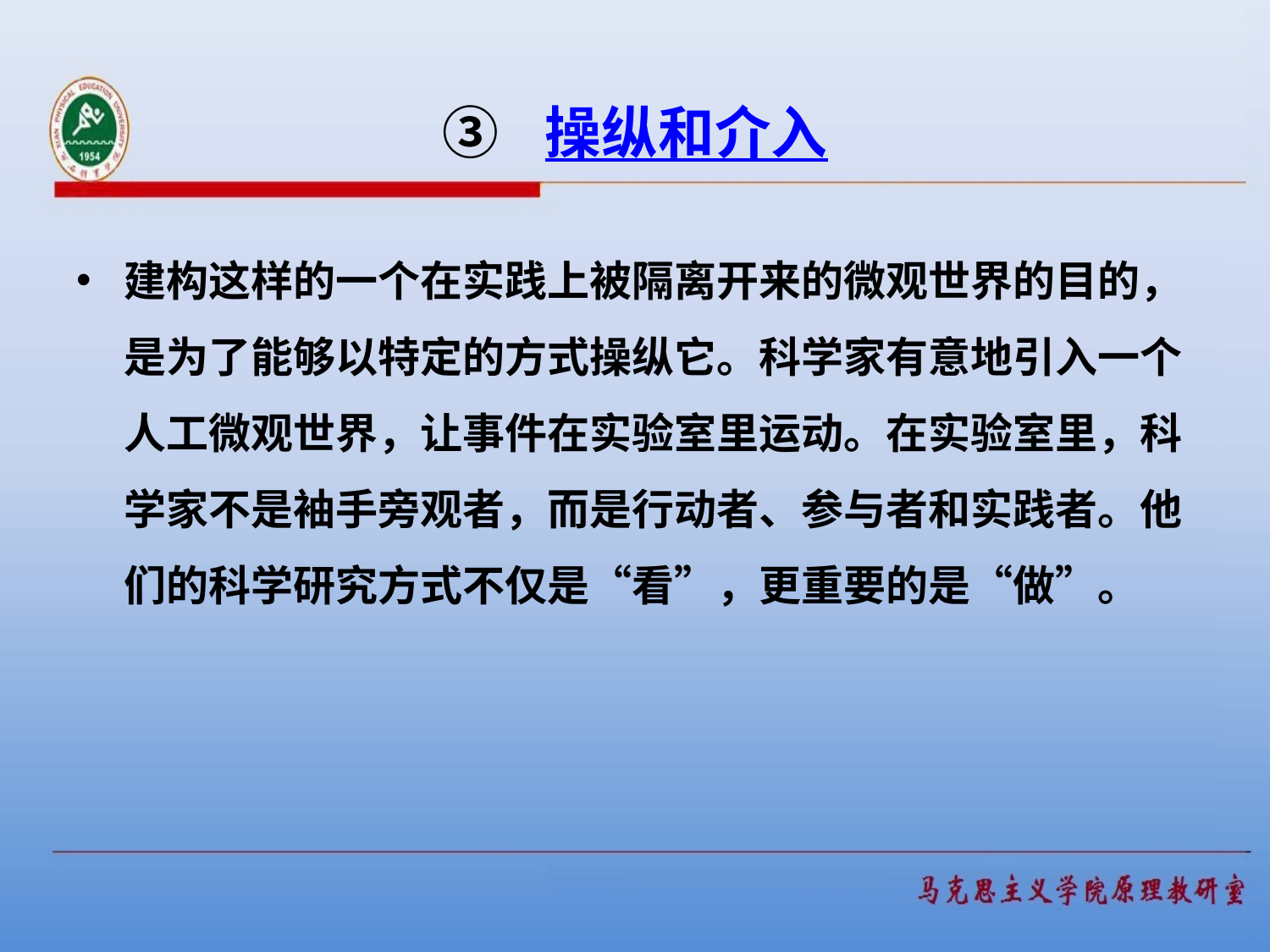

# 操纵和介入
建构这样的一个在实践上被隔离开来的微观世界的目的，是为了能够以特定的方式操纵它。科学家有意地引入一个人工微观世界，让事件在实验室里运动。在实验室里，科学家不是袖手旁观者，而是行动者、参与者和实践者。他们的科学研究方式不仅是“看”，更重要的是“做”。